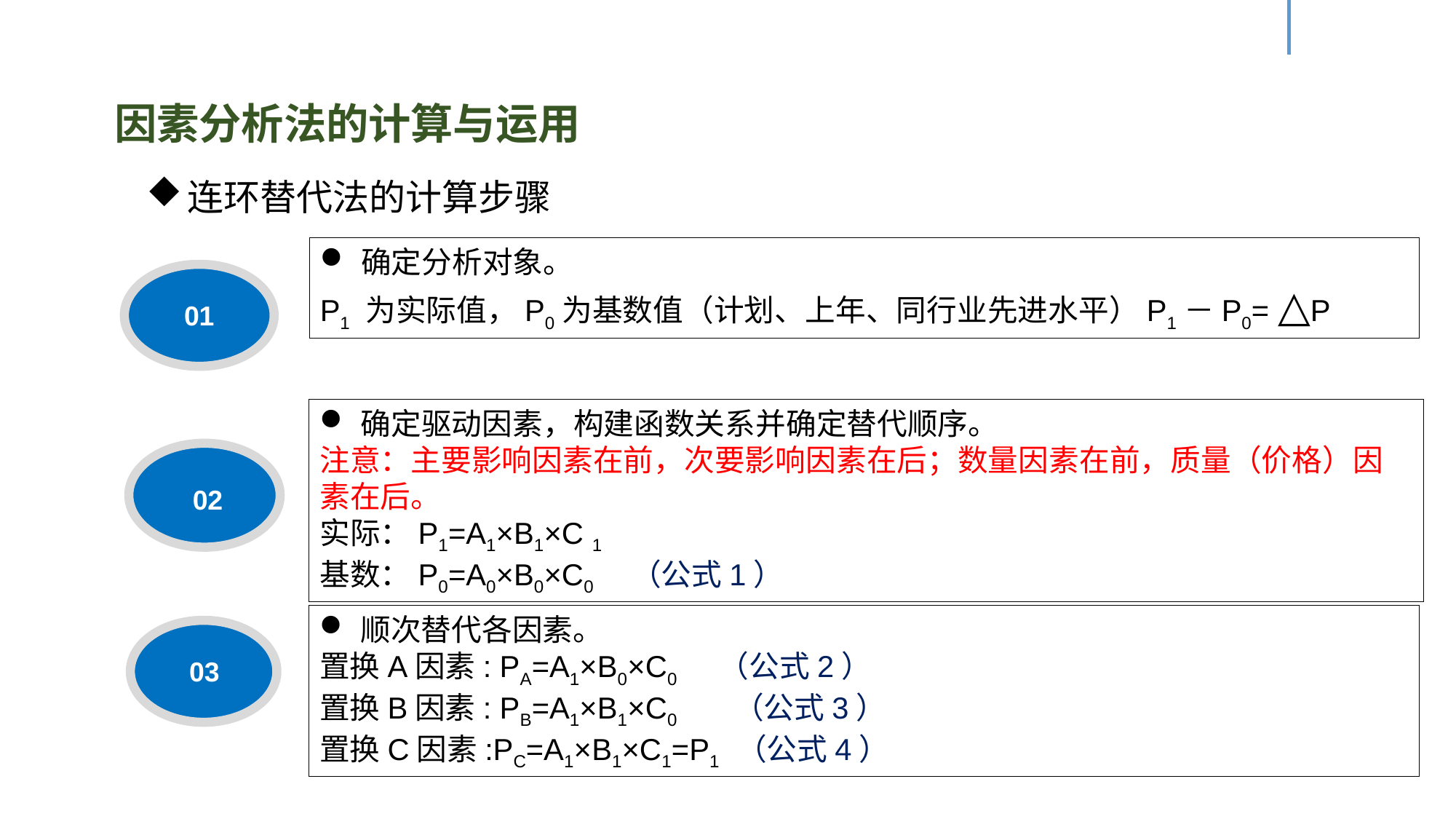

因素分析法的计算与运用
连环替代法的计算步骤
确定分析对象。
P1 为实际值，P0为基数值（计划、上年、同行业先进水平）P1－P0= △P

01

确定驱动因素，构建函数关系并确定替代顺序。
注意：主要影响因素在前，次要影响因素在后；数量因素在前，质量（价格）因素在后。
实际：P1=A1×B1×C 1
基数：P0=A0×B0×C0    （公式1）

02
顺次替代各因素。
置换A因素: PA=A1×B0×C0       （公式2）
置换B因素: PB=A1×B1×C0          （公式3）
置换C因素:PC=A1×B1×C1=P1  （公式4）

03